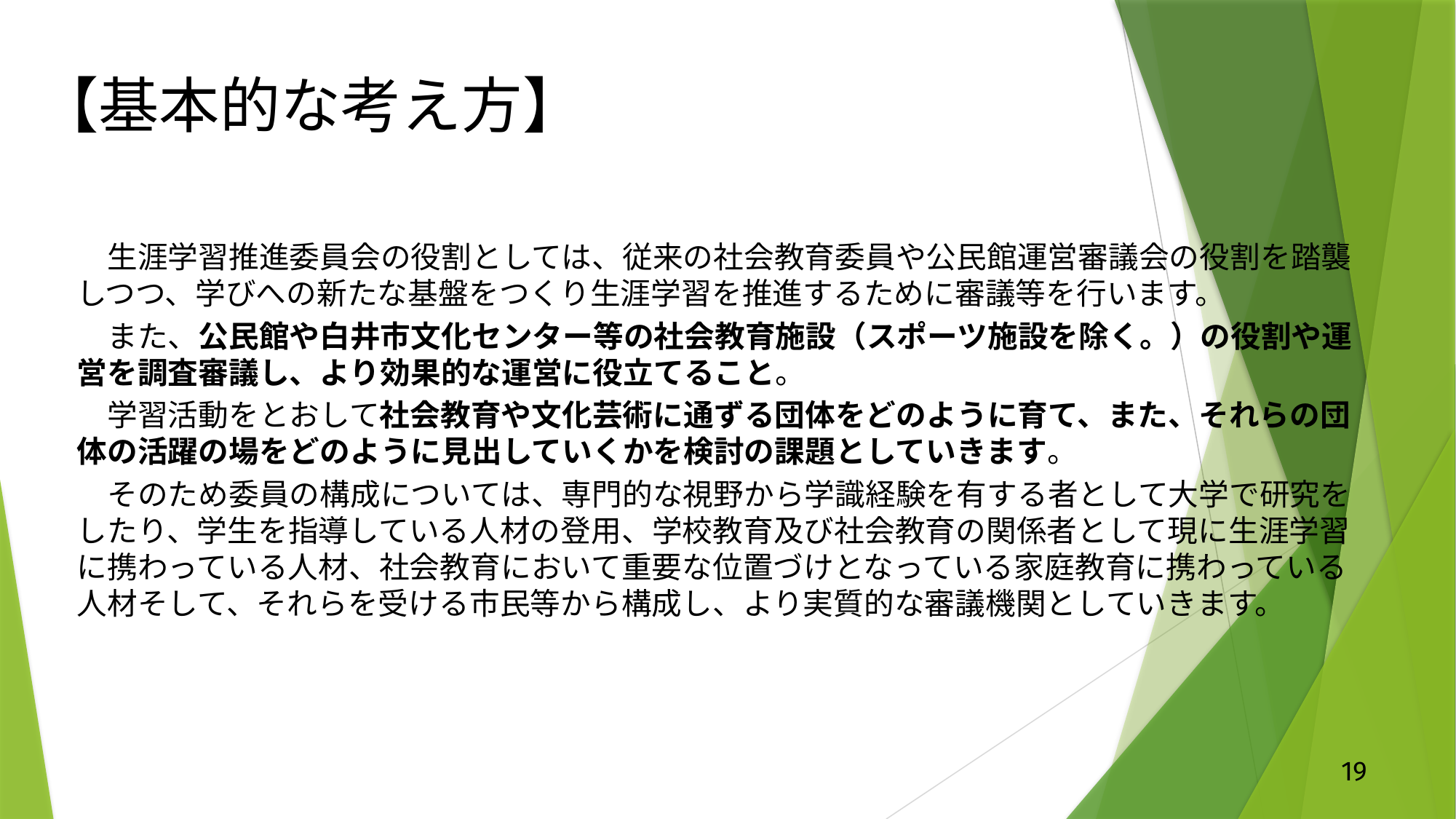

【基本的な考え方】
　生涯学習推進委員会の役割としては、従来の社会教育委員や公民館運営審議会の役割を踏襲しつつ、学びへの新たな基盤をつくり生涯学習を推進するために審議等を行います。
　また、公民館や白井市文化センター等の社会教育施設（スポーツ施設を除く。）の役割や運営を調査審議し、より効果的な運営に役立てること。
　学習活動をとおして社会教育や文化芸術に通ずる団体をどのように育て、また、それらの団体の活躍の場をどのように見出していくかを検討の課題としていきます。
　そのため委員の構成については、専門的な視野から学識経験を有する者として大学で研究をしたり、学生を指導している人材の登用、学校教育及び社会教育の関係者として現に生涯学習に携わっている人材、社会教育において重要な位置づけとなっている家庭教育に携わっている人材そして、それらを受ける市民等から構成し、より実質的な審議機関としていきます。